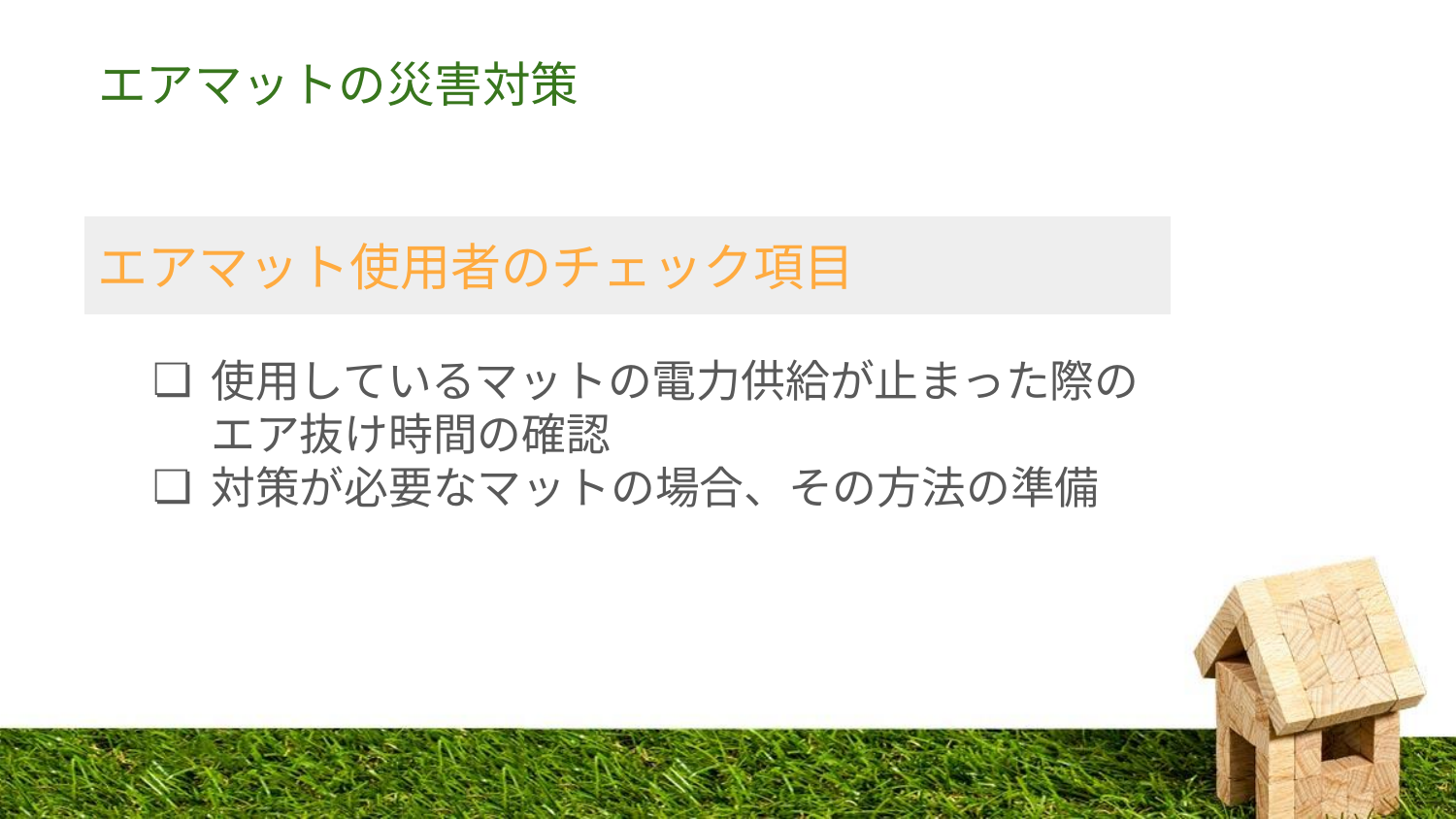

# エアマットの災害対策
エアマット使用者のチェック項目
使用しているマットの電力供給が止まった際のエア抜け時間の確認
対策が必要なマットの場合、その方法の準備